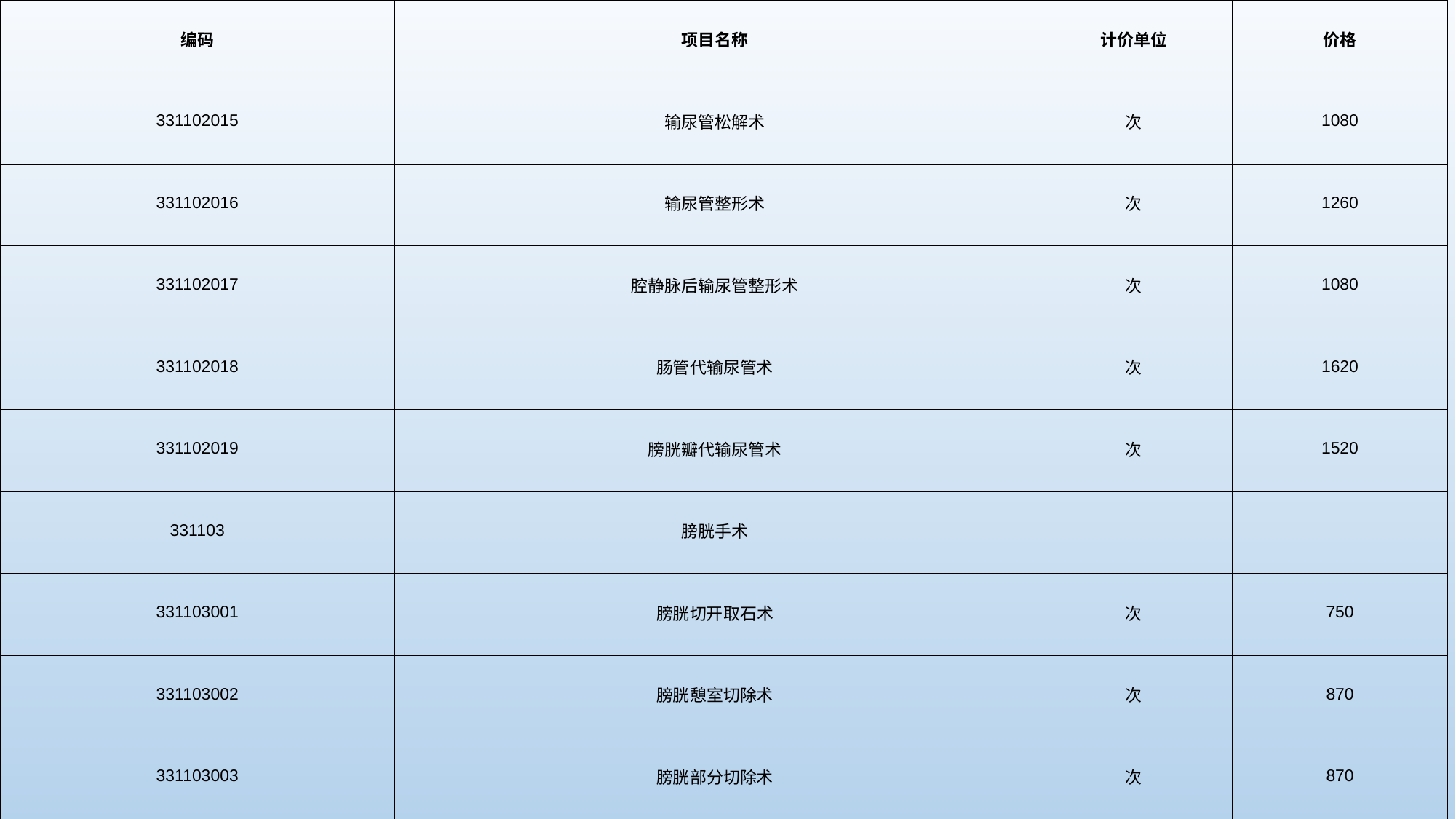

| 编码 | 项目名称 | 计价单位 | 价格 |
| --- | --- | --- | --- |
| 331102015 | 输尿管松解术 | 次 | 1080 |
| 331102016 | 输尿管整形术 | 次 | 1260 |
| 331102017 | 腔静脉后输尿管整形术 | 次 | 1080 |
| 331102018 | 肠管代输尿管术 | 次 | 1620 |
| 331102019 | 膀胱瓣代输尿管术 | 次 | 1520 |
| 331103 | 膀胱手术 |  |  |
| 331103001 | 膀胱切开取石术 | 次 | 750 |
| 331103002 | 膀胱憩室切除术 | 次 | 870 |
| 331103003 | 膀胱部分切除术 | 次 | 870 |